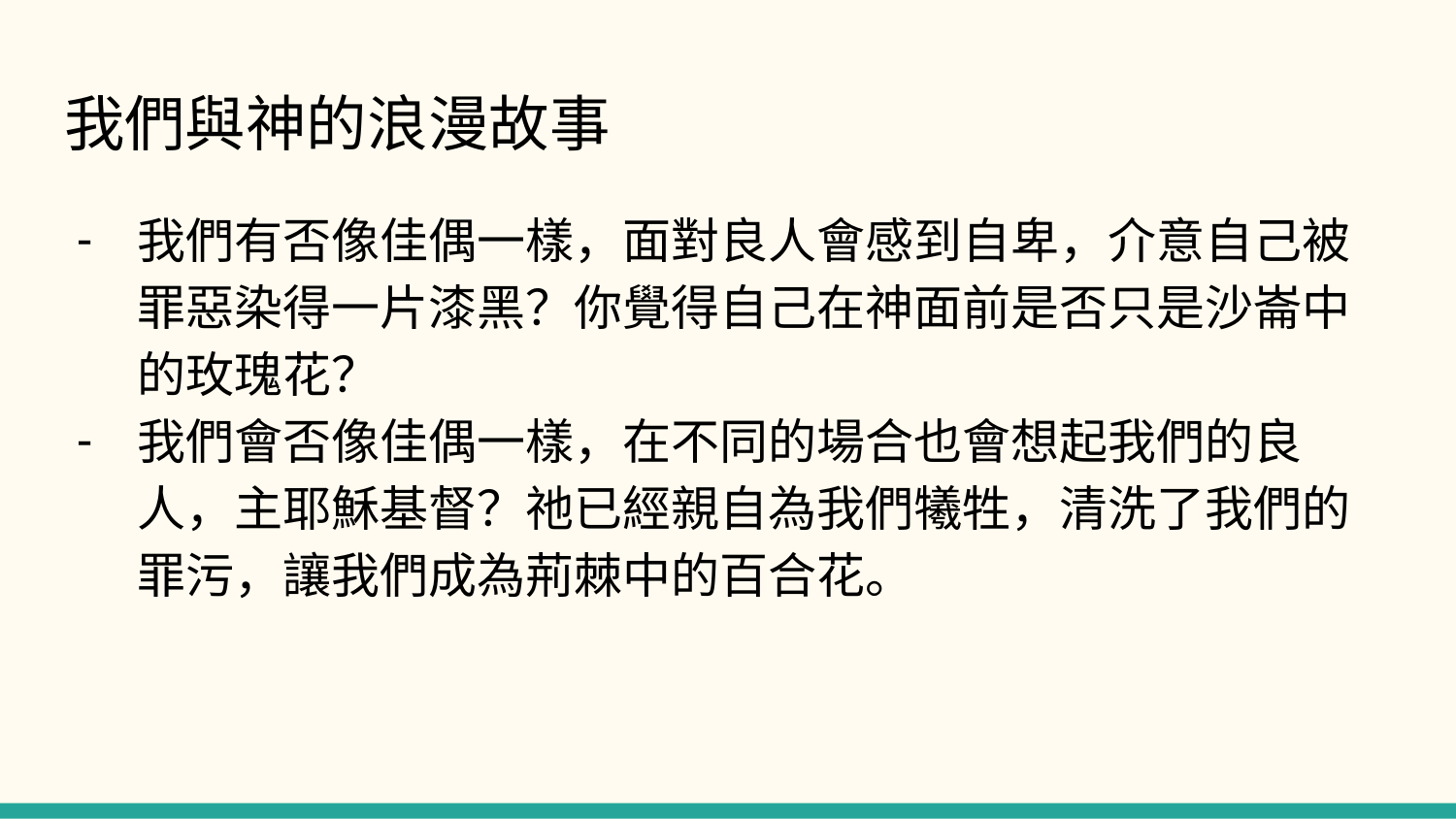

# 我們與神的浪漫故事
我們有否像佳偶一樣，面對良人會感到自卑，介意自己被罪惡染得一片漆黑？你覺得自己在神面前是否只是沙崙中的玫瑰花？
我們會否像佳偶一樣，在不同的場合也會想起我們的良人，主耶穌基督？祂已經親自為我們犧牲，清洗了我們的罪污，讓我們成為荊棘中的百合花。